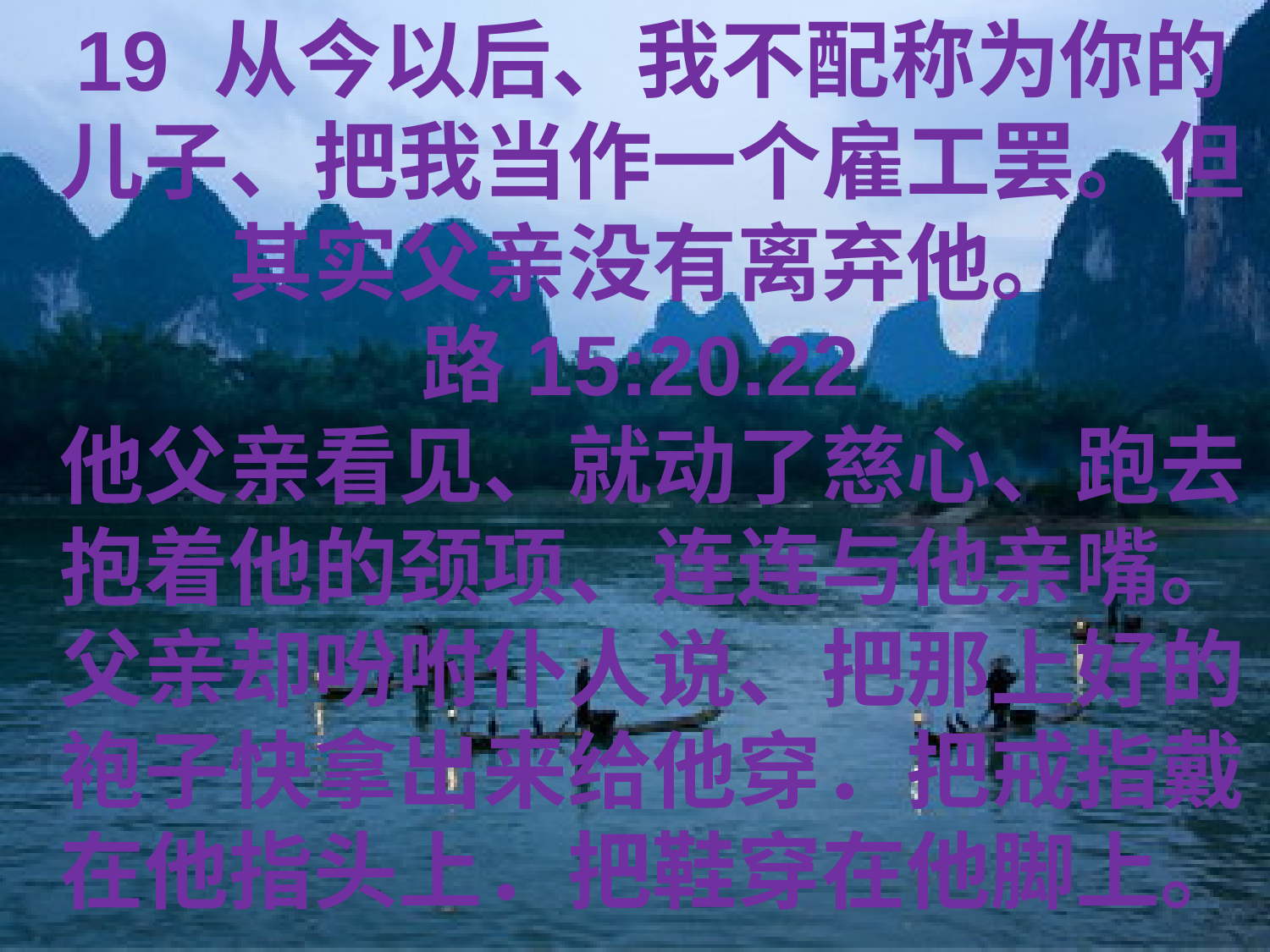

19 从今以后、我不配称为你的儿子、把我当作一个雇工罢。但其实父亲没有离弃他。
路15:20.22
他父亲看见、就动了慈心、跑去抱着他的颈项、连连与他亲嘴。父亲却吩咐仆人说、把那上好的袍子快拿出来给他穿．把戒指戴在他指头上．把鞋穿在他脚上。